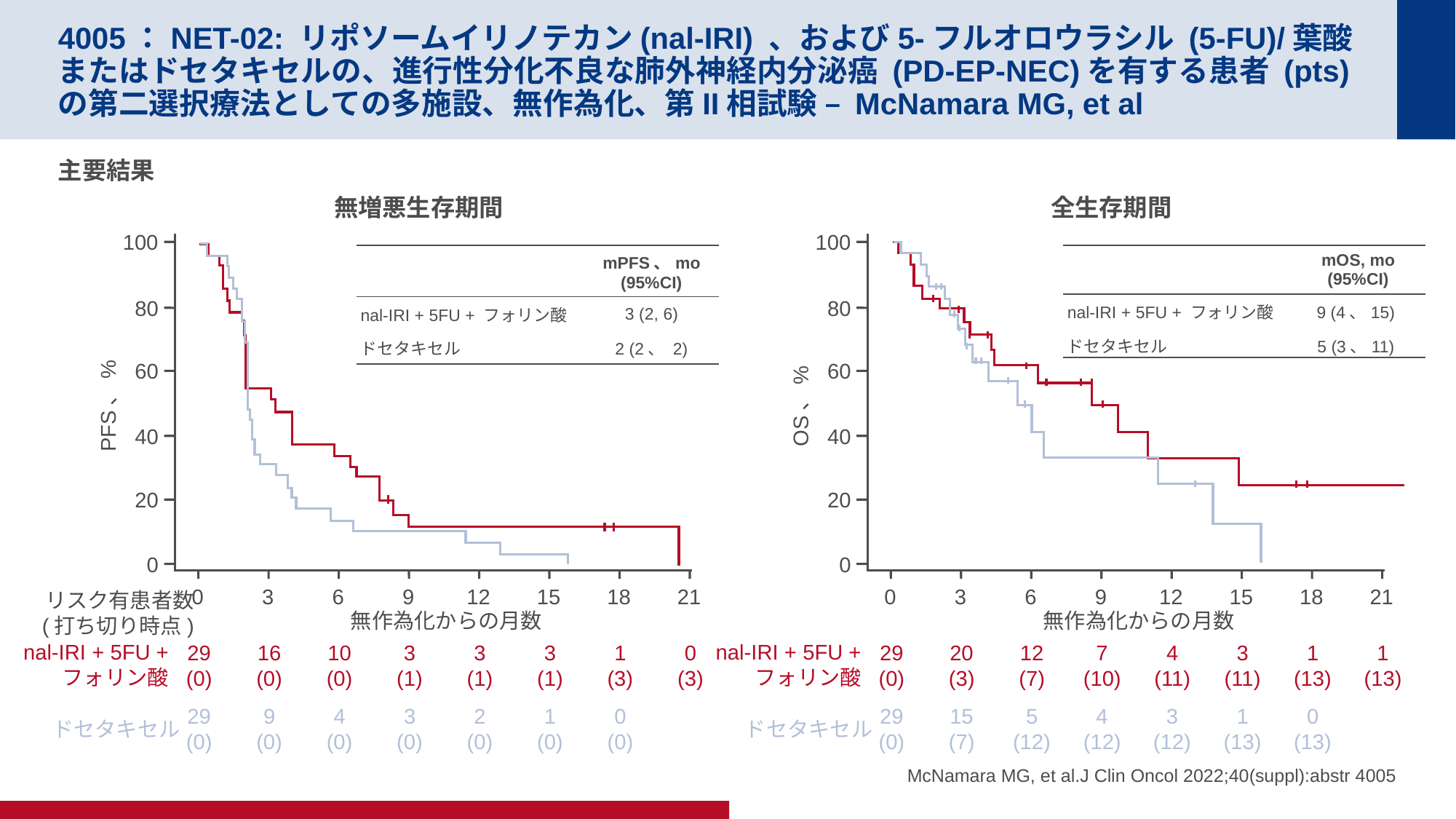

# 4005：NET-02: リポソームイリノテカン(nal-IRI) 、および5-フルオロウラシル (5-FU)/葉酸またはドセタキセルの、進行性分化不良な肺外神経内分泌癌 (PD-EP-NEC)を有する患者 (pts) の第二選択療法としての多施設、無作為化、第II相試験 – McNamara MG, et al
主要結果

無増悪生存期間
100

80

60

PFS、%
40

20

0

0
3
6
9
12
15
18
21
リスク有患者数
(打ち切り時点)
無作為化からの月数
nal-IRI + 5FU +
フォリン酸
29
 (0)
16
 (0)
10
 (0)
3
(1)
3
(1)
3
(1)
1
(3)
0
(3)
29
 (0)
9
 (0)
4
 (0)
3
 (0)
2
 (0)
1
 (0)
0
 (0)
ドセタキセル
全生存期間
100

80

60

OS、%
40

20

0

|  | mPFS、mo (95%CI) |
| --- | --- |
| nal-IRI + 5FU + フォリン酸 | 3 (2, 6) |
| ドセタキセル | 2 (2、 2) |
|  | mOS, mo (95%CI) |
| --- | --- |
| nal-IRI + 5FU + フォリン酸 | 9 (4、15) |
| ドセタキセル | 5 (3、11) |

0
3
6
9
12
15
18
21
無作為化からの月数
nal-IRI + 5FU +
フォリン酸
29
 (0)
20
(3)
12
(7)
7
(10)
4
(11)
3
(11)
1
(13)
1
(13)

29
 (0)
15
(7)
5
(12)
4
(12)
3
(12)
1
(13)
0
(13)
ドセタキセル
McNamara MG, et al.J Clin Oncol 2022;40(suppl):abstr 4005